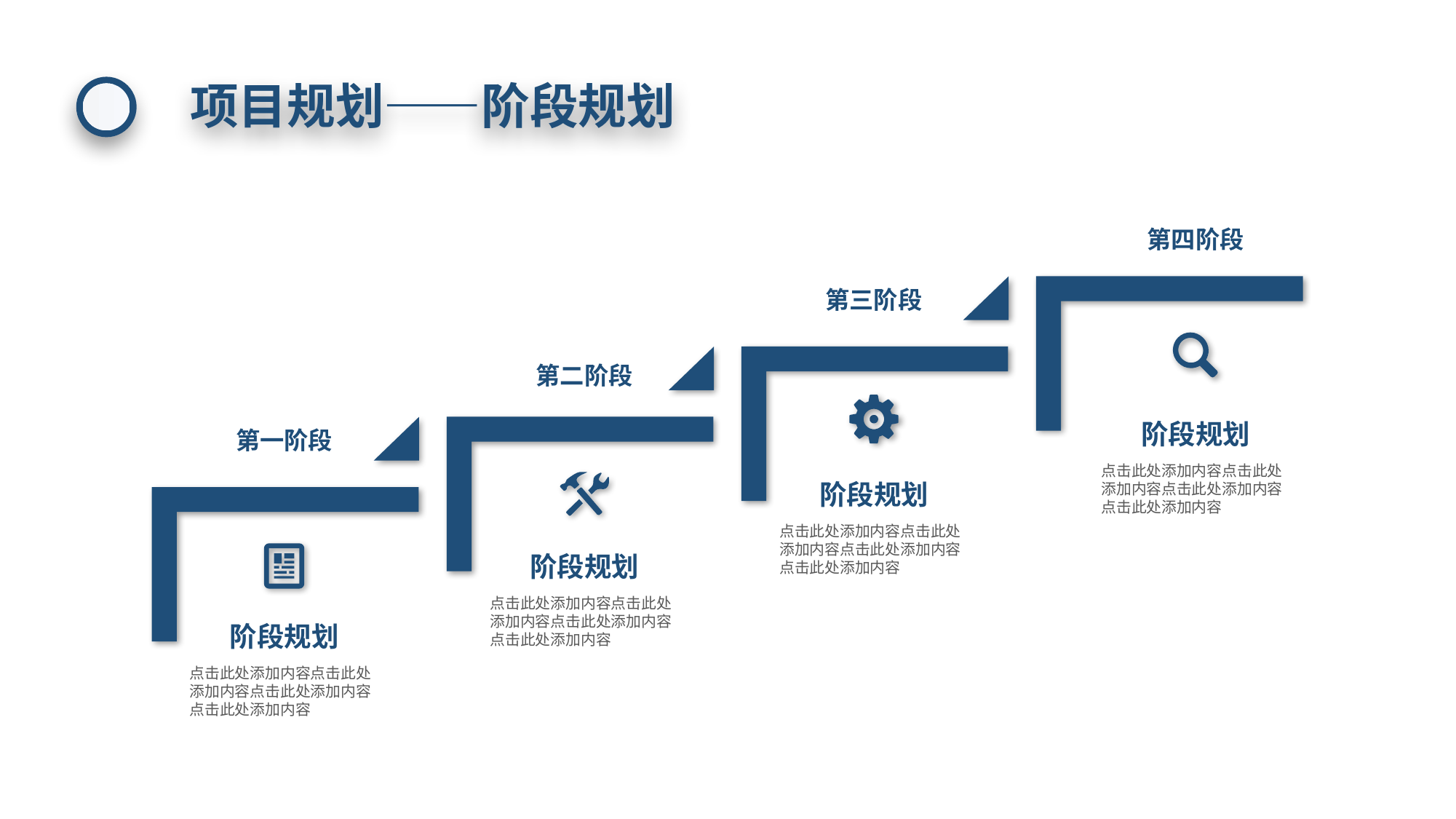

项目规划——阶段规划

第四阶段

第三阶段

第二阶段

阶段规划

第一阶段

点击此处添加内容点击此处添加内容点击此处添加内容点击此处添加内容
阶段规划

点击此处添加内容点击此处添加内容点击此处添加内容点击此处添加内容

阶段规划
点击此处添加内容点击此处添加内容点击此处添加内容点击此处添加内容
阶段规划
点击此处添加内容点击此处添加内容点击此处添加内容点击此处添加内容